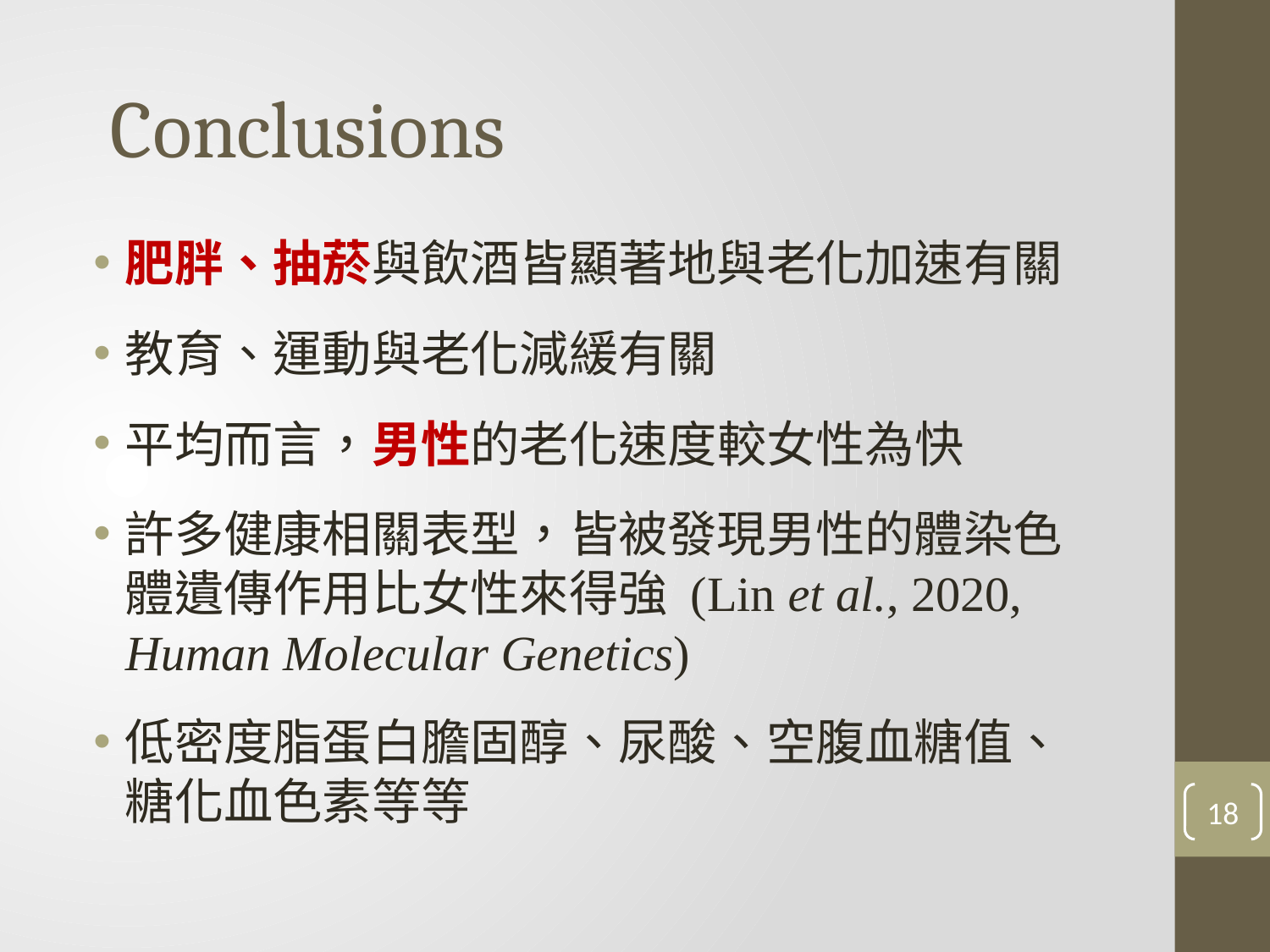

# Conclusions
肥胖、抽菸與飲酒皆顯著地與老化加速有關
教育、運動與老化減緩有關
平均而言，男性的老化速度較女性為快
許多健康相關表型，皆被發現男性的體染色體遺傳作用比女性來得強 (Lin et al., 2020, Human Molecular Genetics)
低密度脂蛋白膽固醇、尿酸、空腹血糖值、糖化血色素等等
18